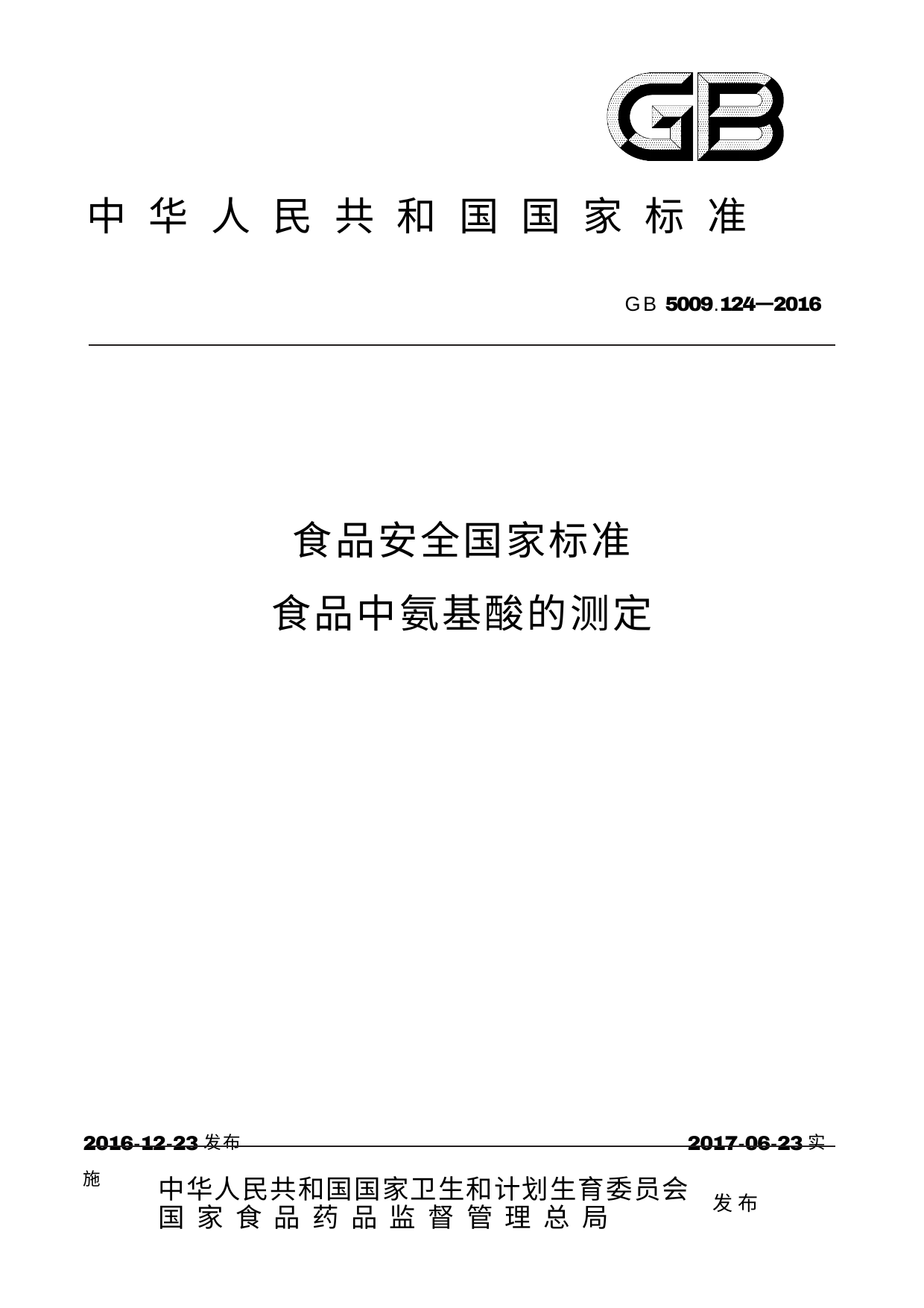

# 中 华 人 民 共 和 国 国 家 标 准
GB 5009.124—2016

食品安全国家标准 食品中氨基酸的测定
2016-12-23发布	2017-06-23实施

中华人民共和国国家卫生和计划生育委员会 国 家 食 品 药 品 监 督 管 理 总 局
发 布